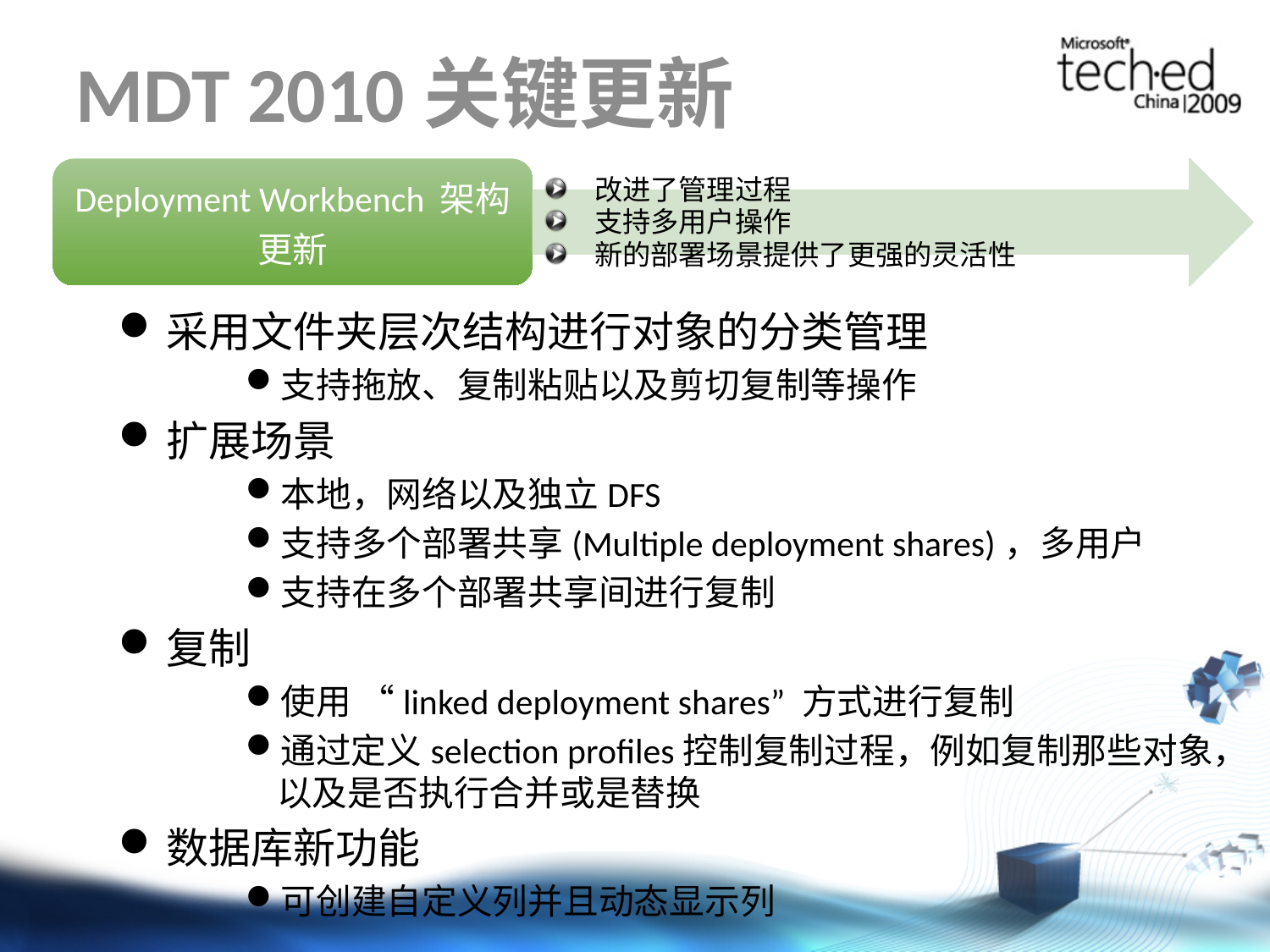

# MDT 2010关键更新
Deployment Workbench 架构更新
改进了管理过程
支持多用户操作
新的部署场景提供了更强的灵活性
采用文件夹层次结构进行对象的分类管理
支持拖放、复制粘贴以及剪切复制等操作
扩展场景
本地，网络以及独立DFS
支持多个部署共享(Multiple deployment shares)，多用户
支持在多个部署共享间进行复制
复制
使用 “linked deployment shares” 方式进行复制
通过定义selection profiles控制复制过程，例如复制那些对象，以及是否执行合并或是替换
数据库新功能
可创建自定义列并且动态显示列